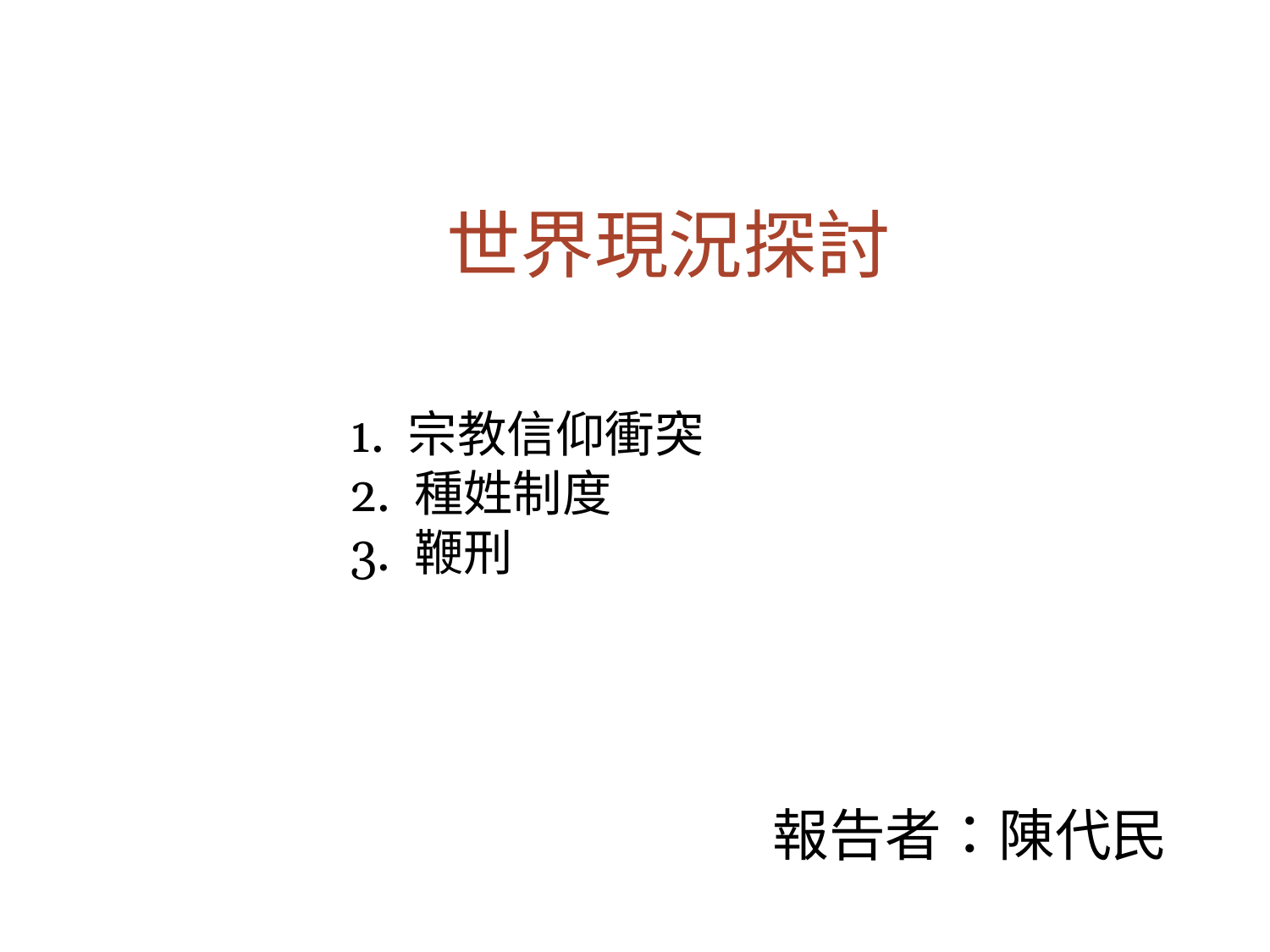

世界現況探討
1. 宗教信仰衝突
2. 種姓制度
3. 鞭刑

報告者：陳代民